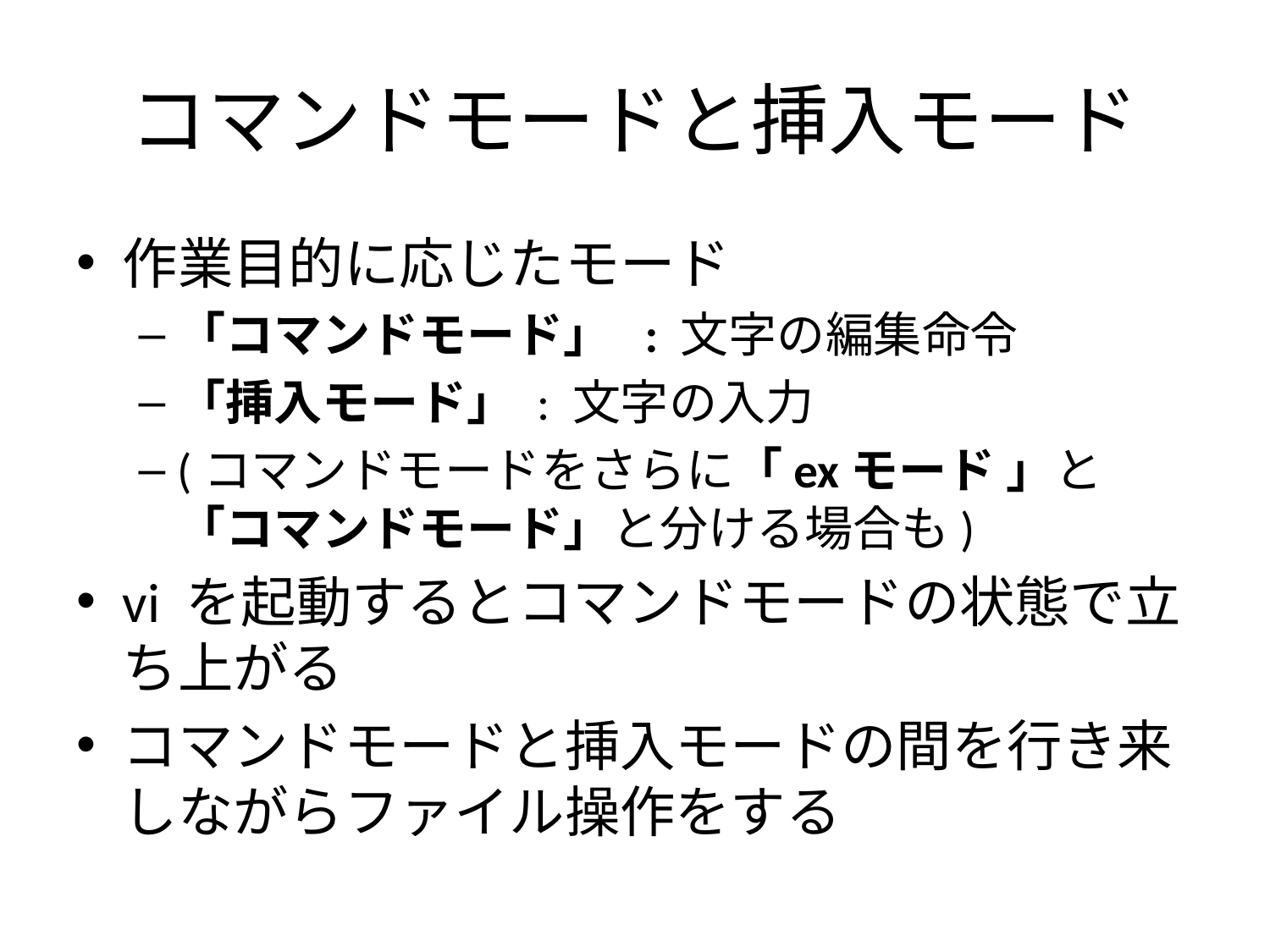

# コマンドモードと挿入モード
作業目的に応じたモード
「コマンドモード」  : 文字の編集命令
「挿入モード」 : 文字の入力
(コマンドモードをさらに「exモード 」と「コマンドモード」と分ける場合も)
vi を起動するとコマンドモードの状態で立ち上がる
コマンドモードと挿入モードの間を行き来しながらファイル操作をする